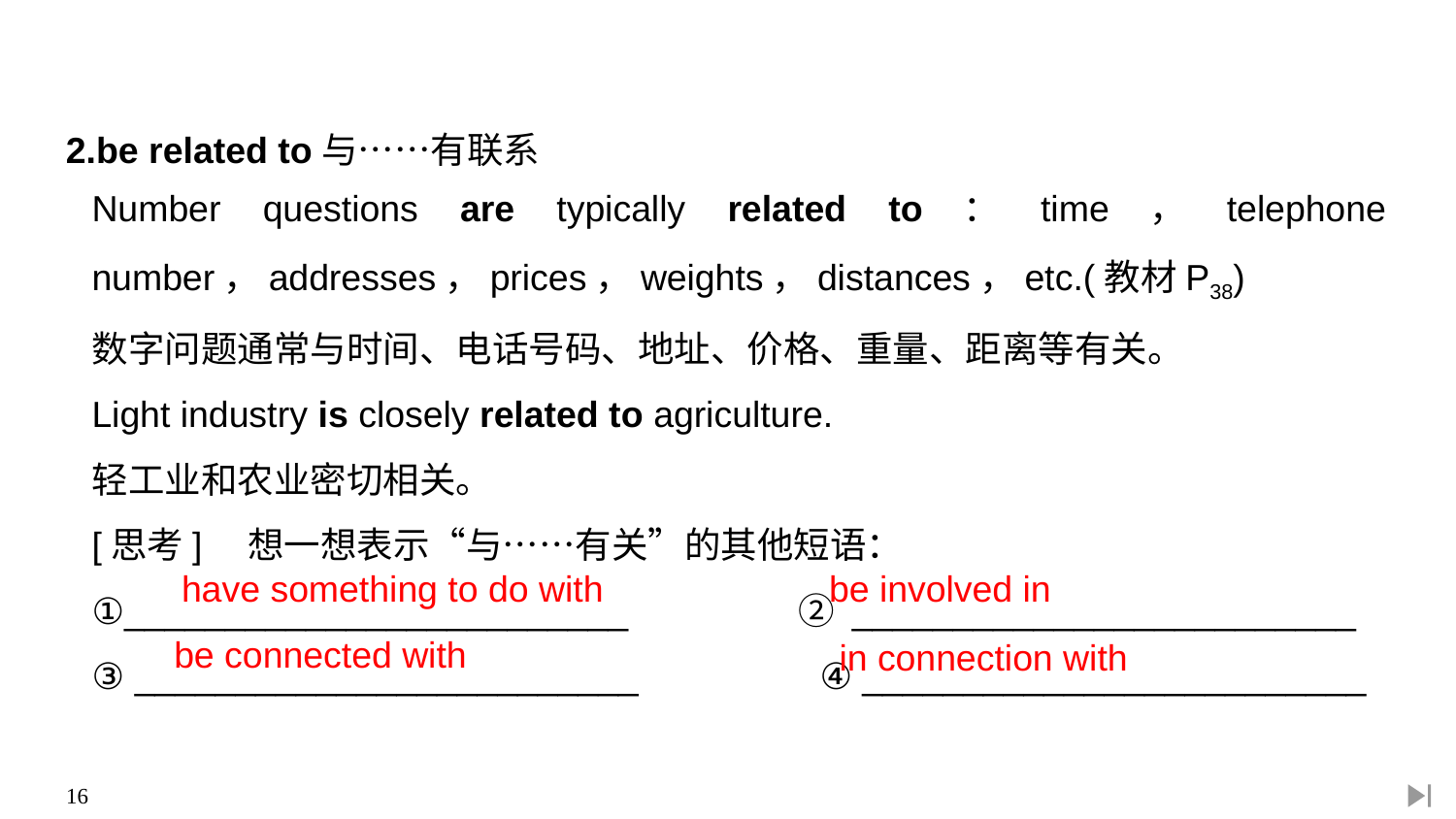

2.be related to与……有联系
Number questions are typically related to：time，telephone number，addresses，prices，weights，distances，etc.(教材P38)
数字问题通常与时间、电话号码、地址、价格、重量、距离等有关。
Light industry is closely related to agriculture.
轻工业和农业密切相关。
[思考]　想一想表示“与……有关”的其他短语：
①_________________________　　　　  ② _________________________
③ _________________________  		④ _________________________
have something to do with
be involved in
be connected with
in connection with